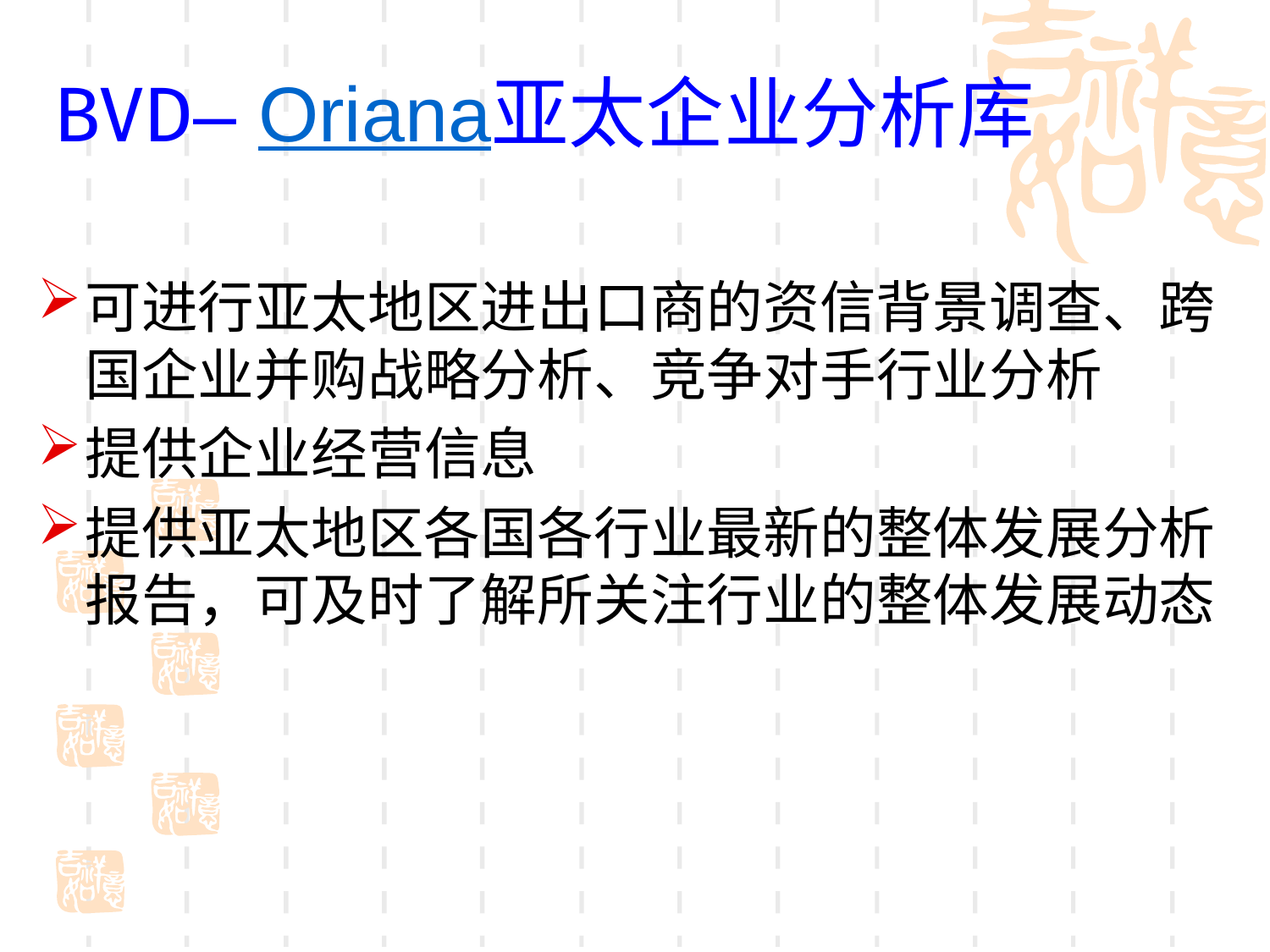

# BVD– Oriana亚太企业分析库

可进行亚太地区进出口商的资信背景调查、跨国企业并购战略分析、竞争对手行业分析
提供企业经营信息
提供亚太地区各国各行业最新的整体发展分析报告，可及时了解所关注行业的整体发展动态